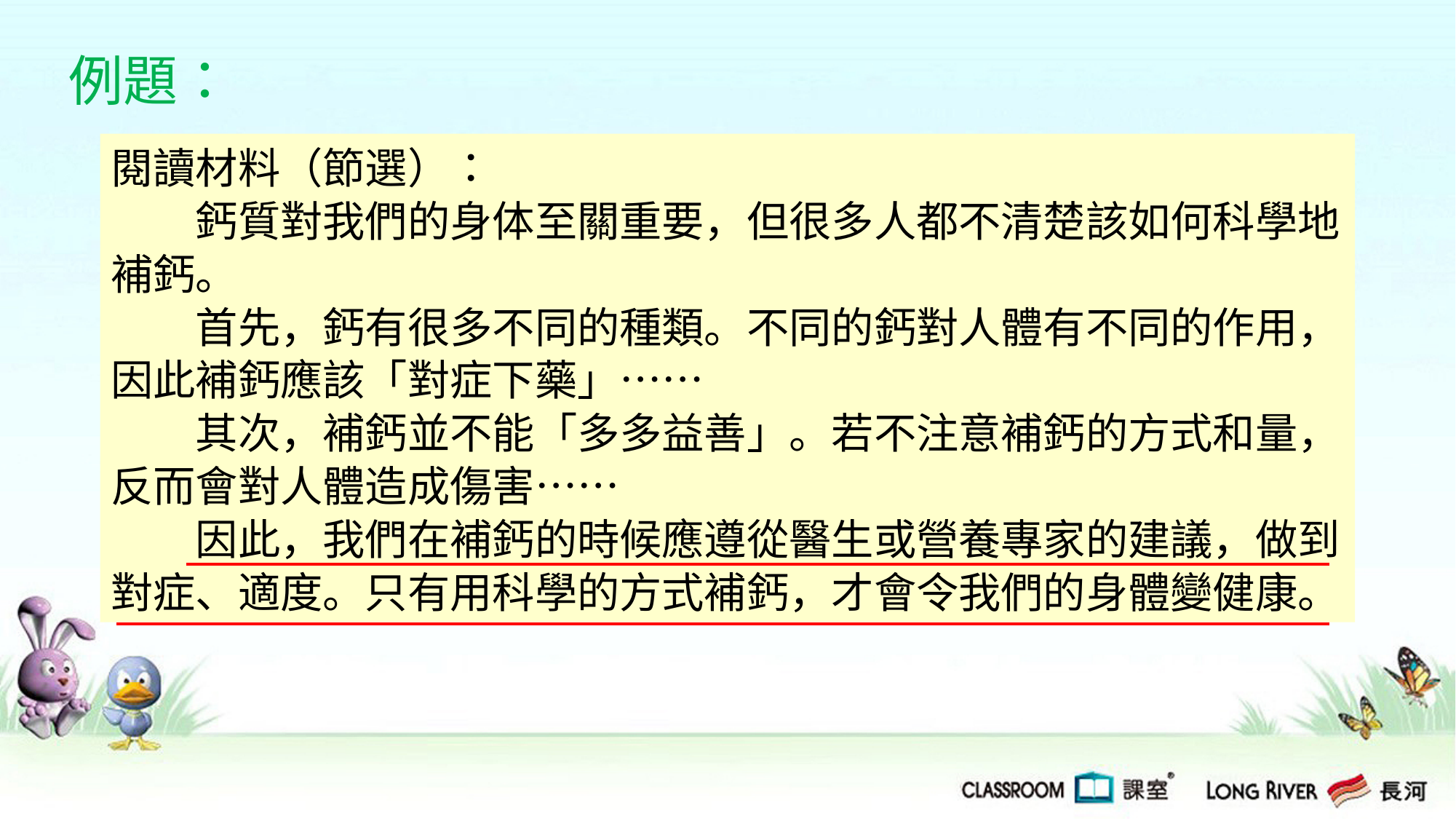

例題：
閱讀材料（節選）：
　　鈣質對我們的身体至關重要，但很多人都不清楚該如何科學地補鈣。
　　首先，鈣有很多不同的種類。不同的鈣對人體有不同的作用，因此補鈣應該「對症下藥」……
　　其次，補鈣並不能「多多益善」。若不注意補鈣的方式和量，反而會對人體造成傷害……
　　因此，我們在補鈣的時候應遵從醫生或營養專家的建議，做到對症、適度。只有用科學的方式補鈣，才會令我們的身體變健康。